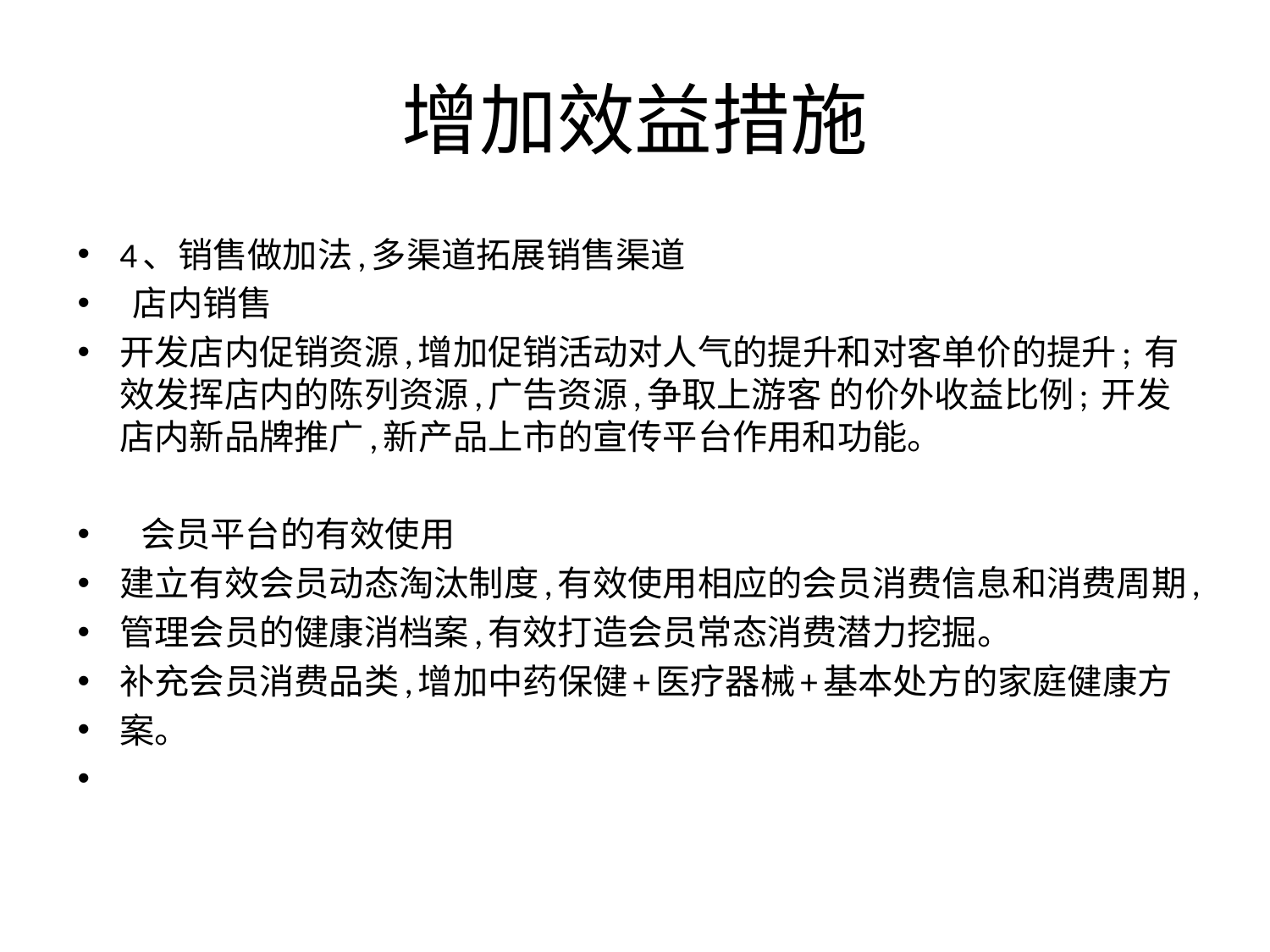

# 增加效益措施
4、销售做加法,多渠道拓展销售渠道
 店内销售
开发店内促销资源,增加促销活动对人气的提升和对客单价的提升; 有效发挥店内的陈列资源,广告资源,争取上游客 的价外收益比例; 开发店内新品牌推广,新产品上市的宣传平台作用和功能。

  会员平台的有效使用
建立有效会员动态淘汰制度,有效使用相应的会员消费信息和消费周期,
管理会员的健康消档案,有效打造会员常态消费潜力挖掘。
补充会员消费品类,增加中药保健+医疗器械+基本处方的家庭健康方
案。